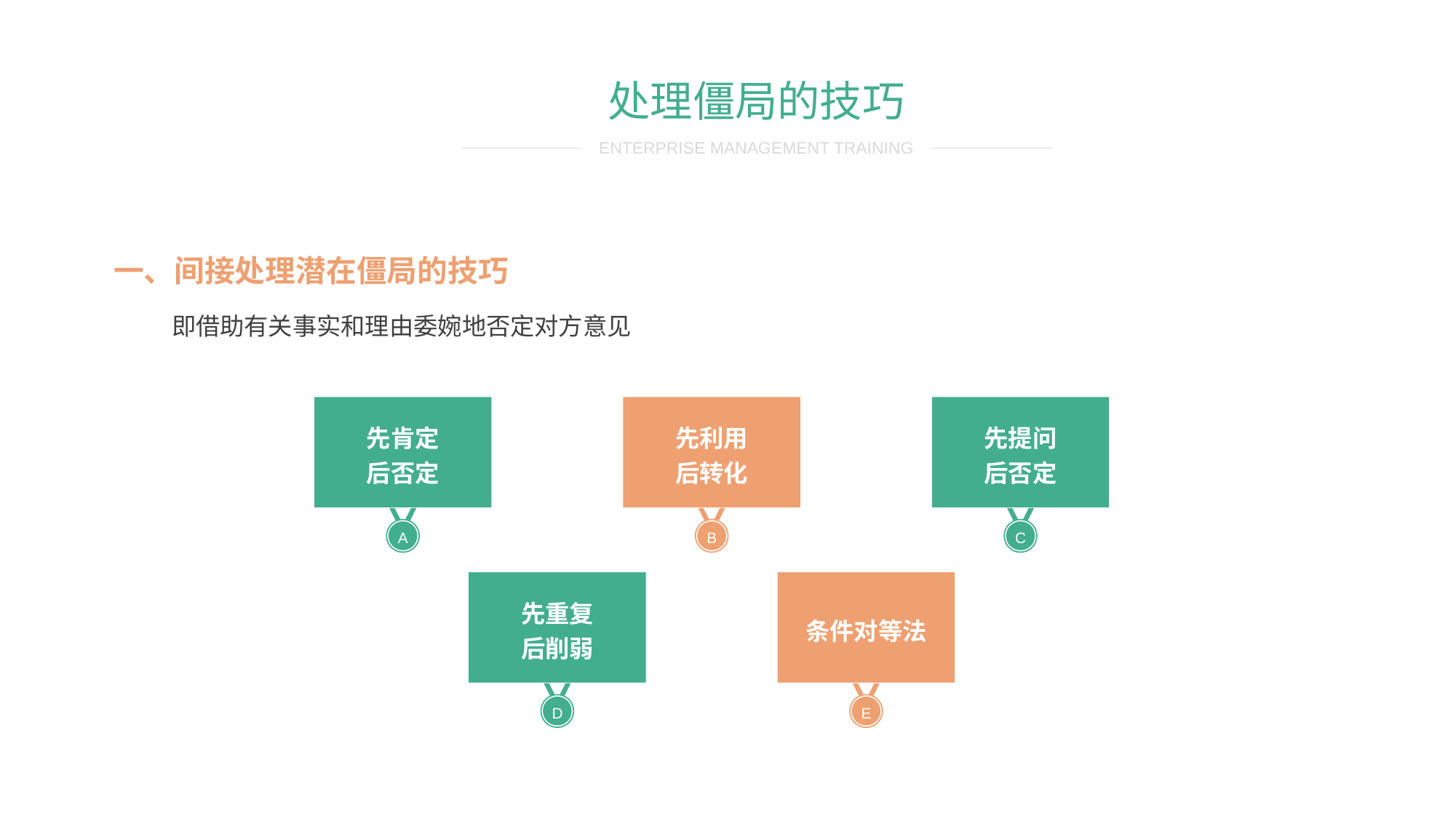

处理僵局的技巧
ENTERPRISE MANAGEMENT TRAINING
一、间接处理潜在僵局的技巧
即借助有关事实和理由委婉地否定对方意见
先肯定
后否定

A
先利用
后转化

B
先提问
后否定

C
先重复
后削弱

D
条件对等法

E